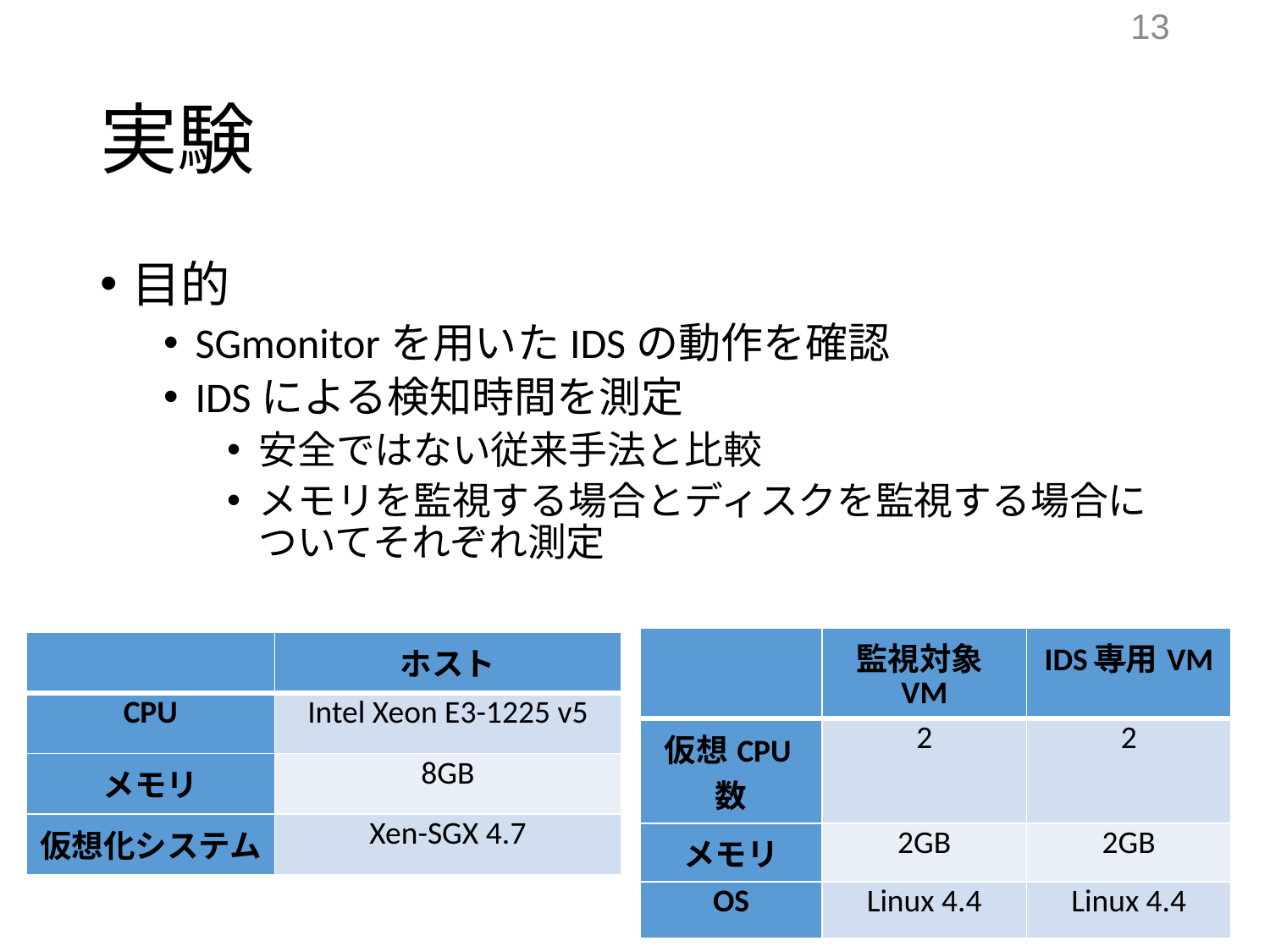

13
# 実験
目的
SGmonitorを用いたIDSの動作を確認
IDSによる検知時間を測定
安全ではない従来手法と比較
メモリを監視する場合とディスクを監視する場合についてそれぞれ測定
|  | 監視対象VM | IDS専用VM |
| --- | --- | --- |
| 仮想CPU数 | 2 | 2 |
| メモリ | 2GB | 2GB |
| OS | Linux 4.4 | Linux 4.4 |
|  | ホスト |
| --- | --- |
| CPU | Intel Xeon E3-1225 v5 |
| メモリ | 8GB |
| 仮想化システム | Xen-SGX 4.7 |